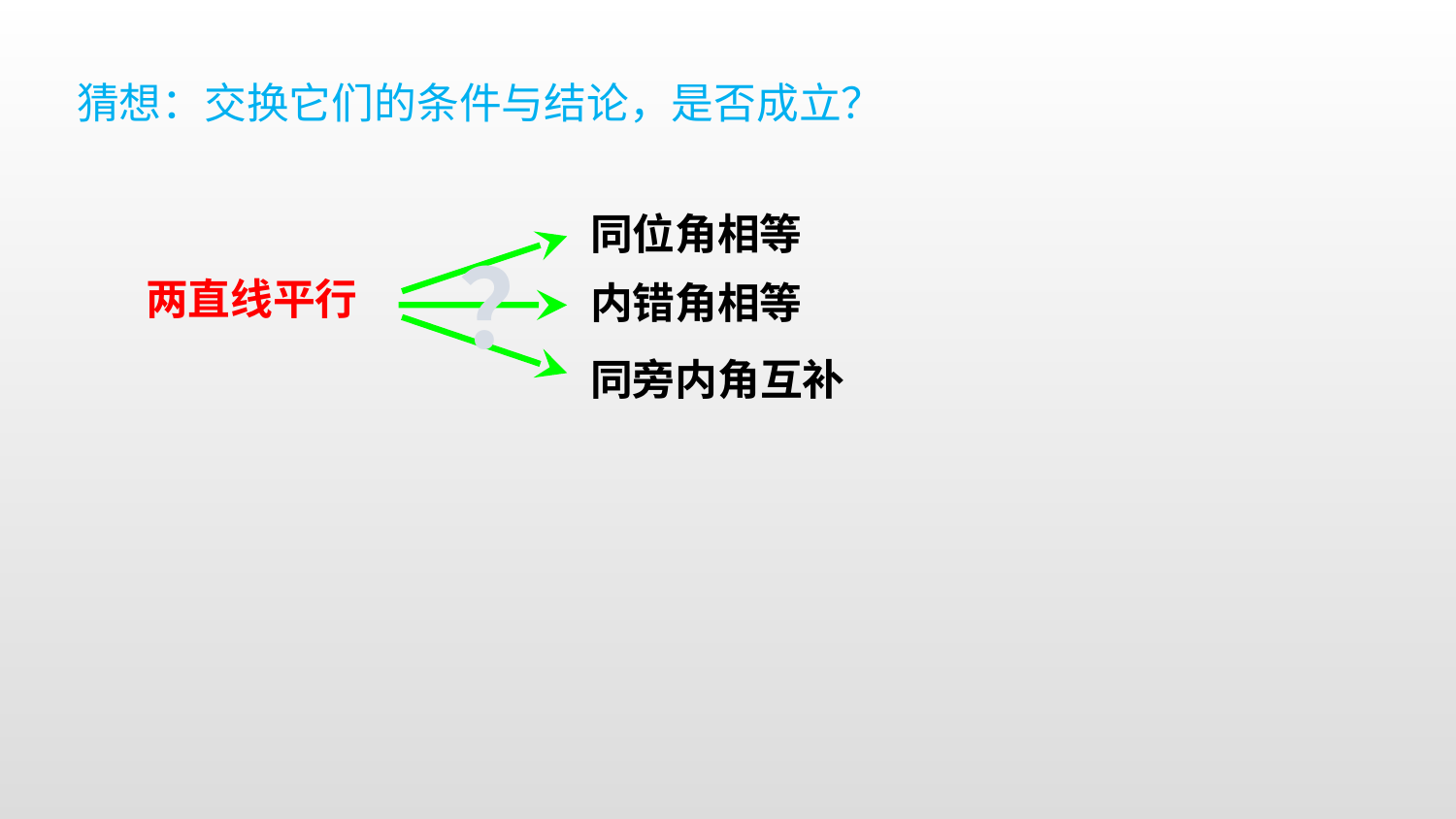

猜想：交换它们的条件与结论，是否成立？
同位角相等
？

两直线平行
内错角相等
同旁内角互补